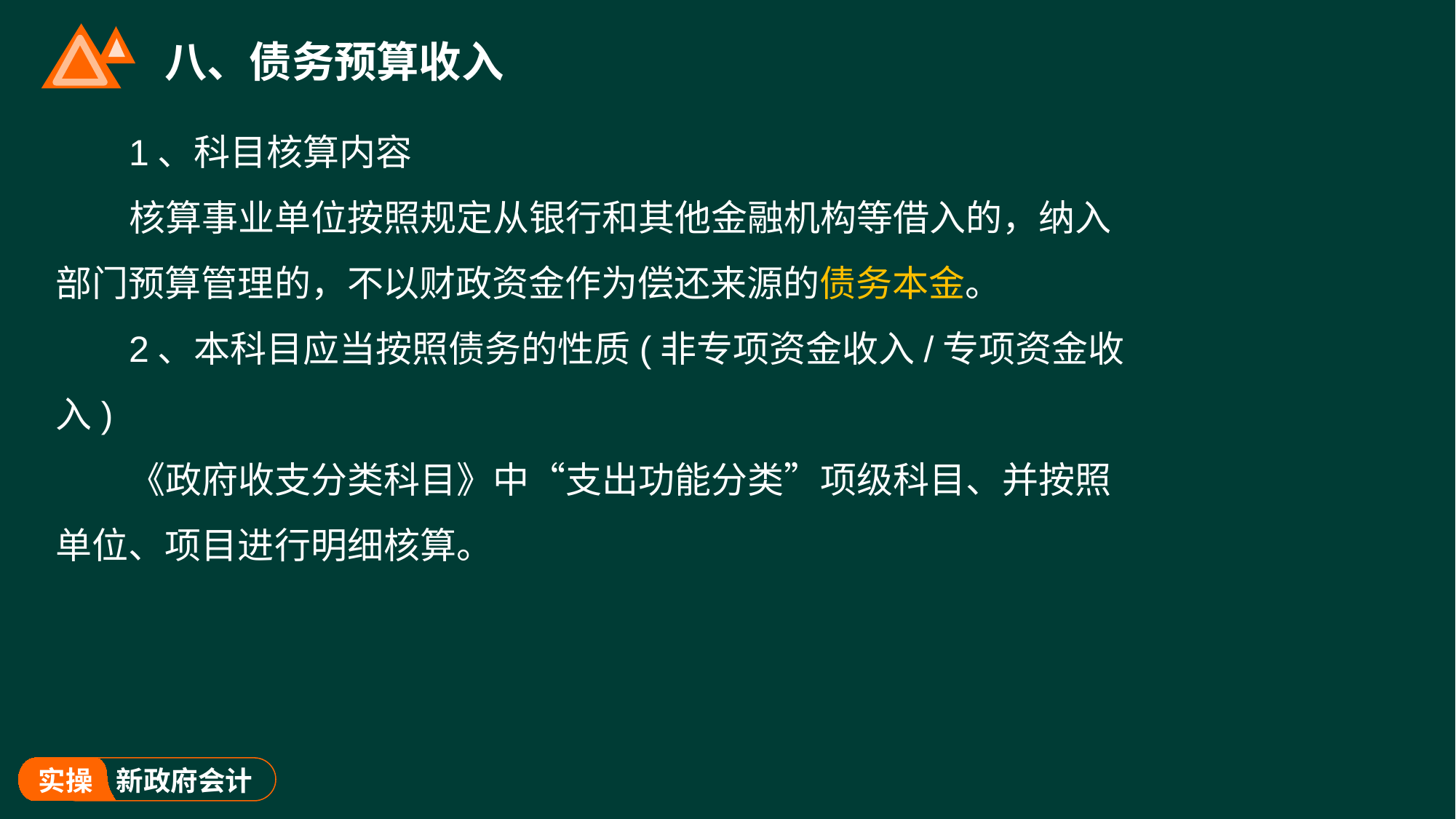

# 八、债务预算收入
1、科目核算内容
核算事业单位按照规定从银行和其他金融机构等借入的，纳入部门预算管理的，不以财政资金作为偿还来源的债务本金。
2、本科目应当按照债务的性质(非专项资金收入/专项资金收入)
《政府收支分类科目》中“支出功能分类”项级科目、并按照单位、项目进行明细核算。